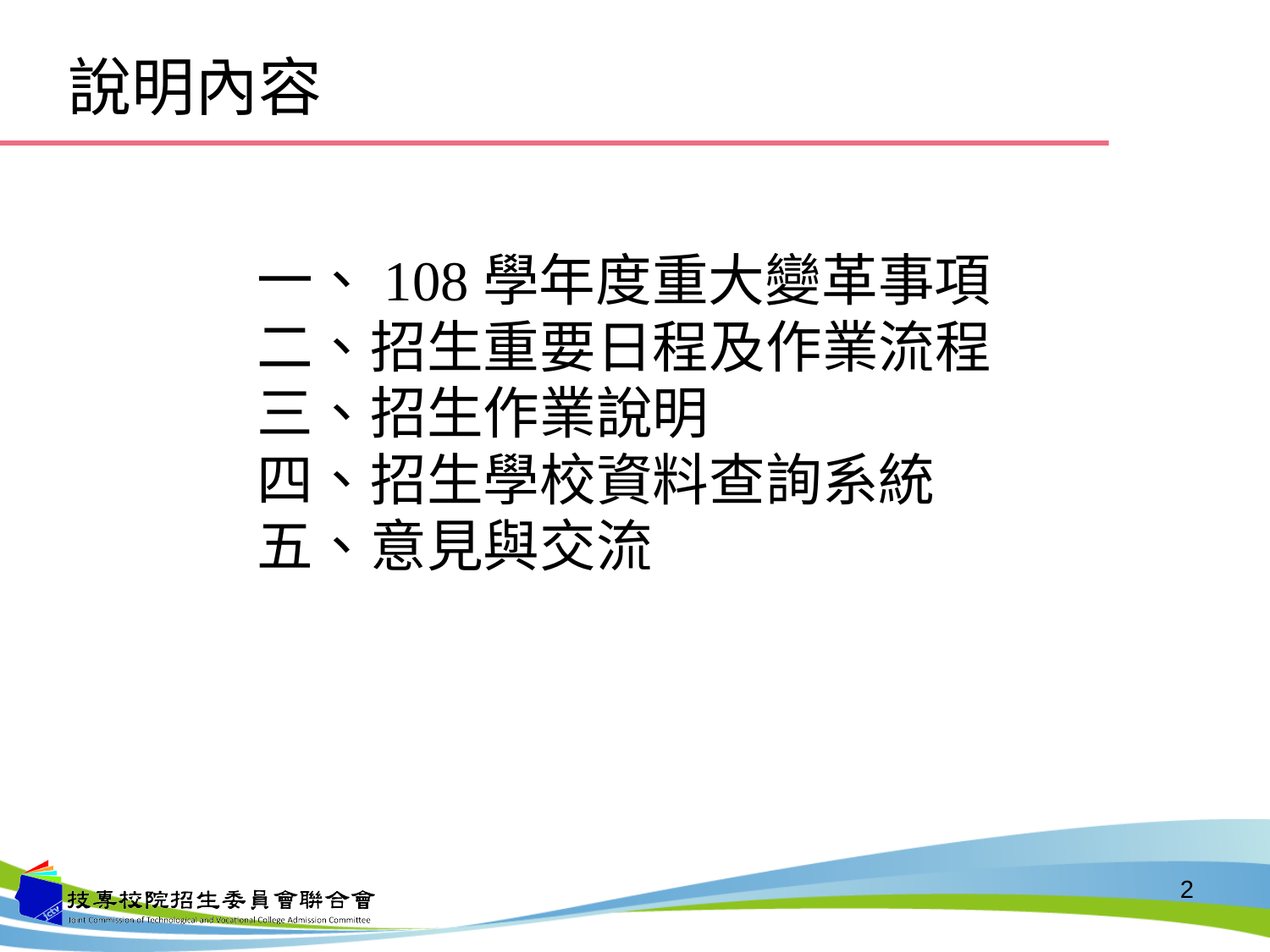

# 說明內容
一、108學年度重大變革事項
二、招生重要日程及作業流程
三、招生作業說明
四、招生學校資料查詢系統
五、意見與交流
2